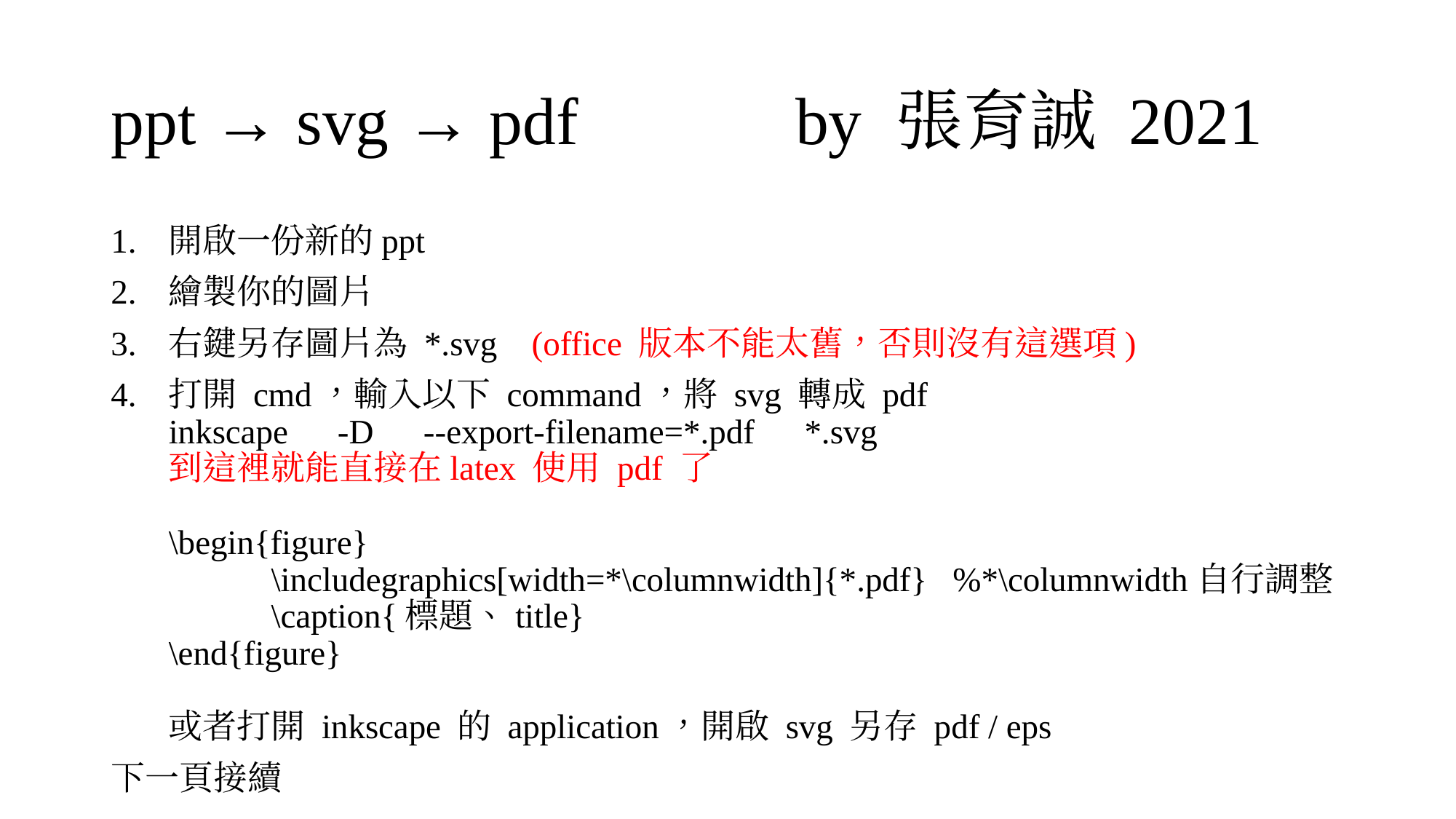

# ppt → svg → pdf             by 張育誠 2021
開啟一份新的ppt
繪製你的圖片
右鍵另存圖片為 *.svg    (office 版本不能太舊，否則沒有這選項)
打開 cmd，輸入以下 command，將 svg 轉成 pdf
inkscape　-D　--export-filename=*.pdf　*.svg
到這裡就能直接在latex 使用 pdf 了
\begin{figure}
	\includegraphics[width=*\columnwidth]{*.pdf}   %*\columnwidth自行調整
	\caption{標題、title}
\end{figure}
或者打開 inkscape 的 application，開啟 svg 另存 pdf / eps
下一頁接續